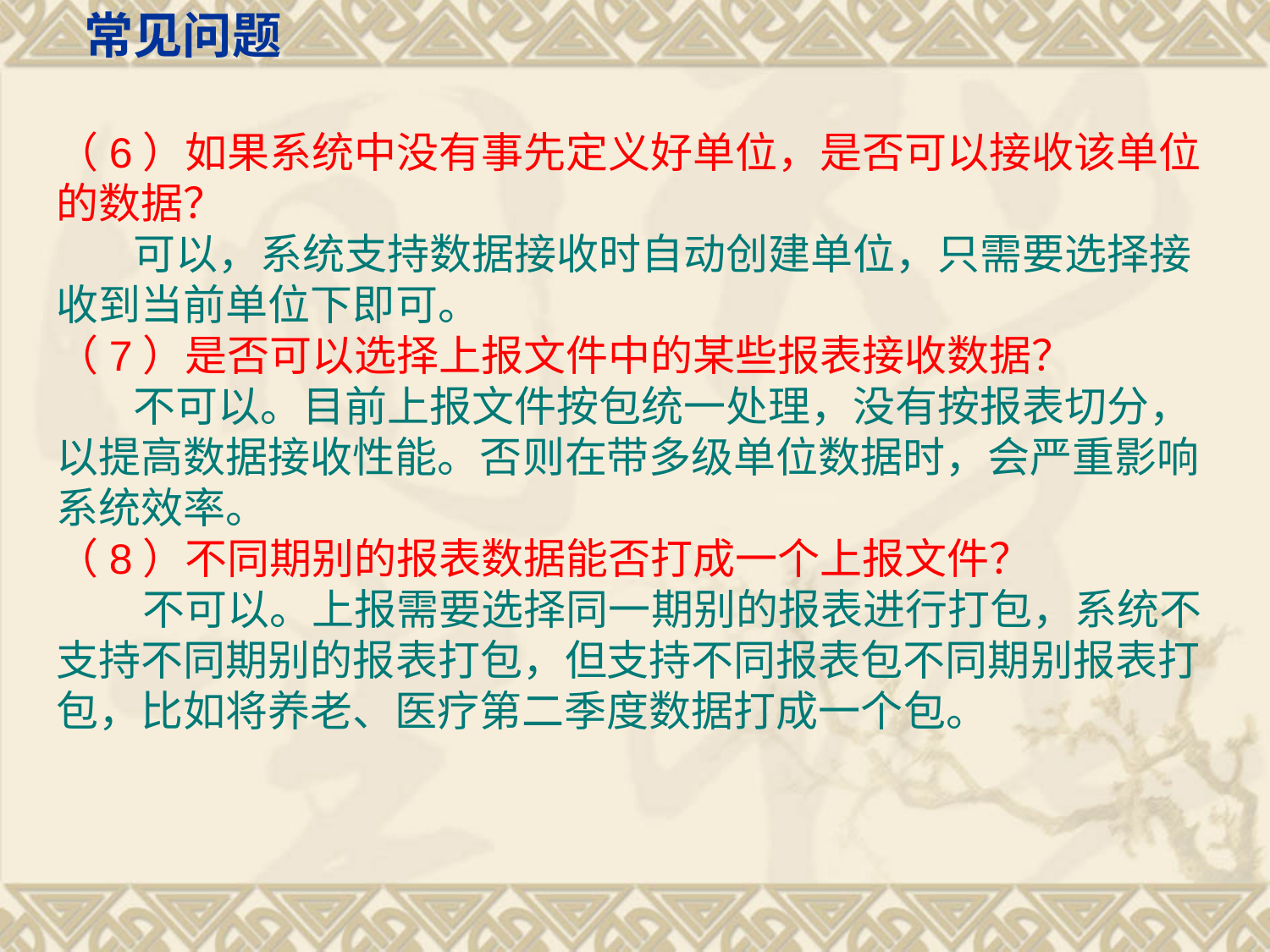

常见问题
（6）如果系统中没有事先定义好单位，是否可以接收该单位的数据？
       可以，系统支持数据接收时自动创建单位，只需要选择接收到当前单位下即可。
（7）是否可以选择上报文件中的某些报表接收数据？
       不可以。目前上报文件按包统一处理，没有按报表切分，以提高数据接收性能。否则在带多级单位数据时，会严重影响系统效率。
（8）不同期别的报表数据能否打成一个上报文件？
        不可以。上报需要选择同一期别的报表进行打包，系统不支持不同期别的报表打包，但支持不同报表包不同期别报表打包，比如将养老、医疗第二季度数据打成一个包。